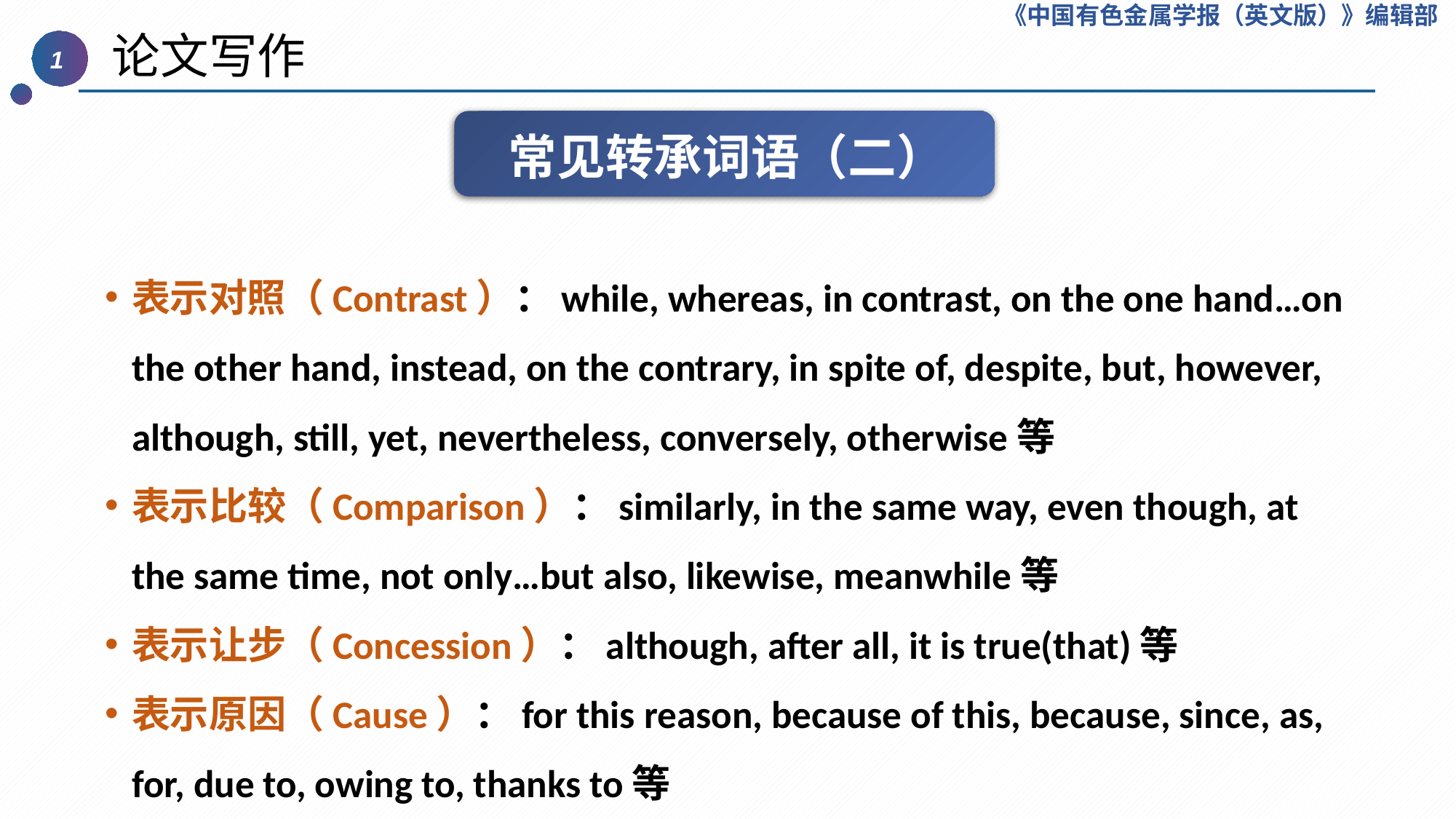

《中国有色金属学报（英文版）》编辑部

      论文写作

1

常见转承词语（二）
表示对照（Contrast）：while, whereas, in contrast, on the one hand…on the other hand, instead, on the contrary, in spite of, despite, but, however, although, still, yet, nevertheless, conversely, otherwise等
表示比较（Comparison）：similarly, in the same way, even though, at the same time, not only…but also, likewise, meanwhile等
表示让步（Concession）：although, after all, it is true(that)等
表示原因（Cause）：for this reason, because of this, because, since, as, for, due to, owing to, thanks to等